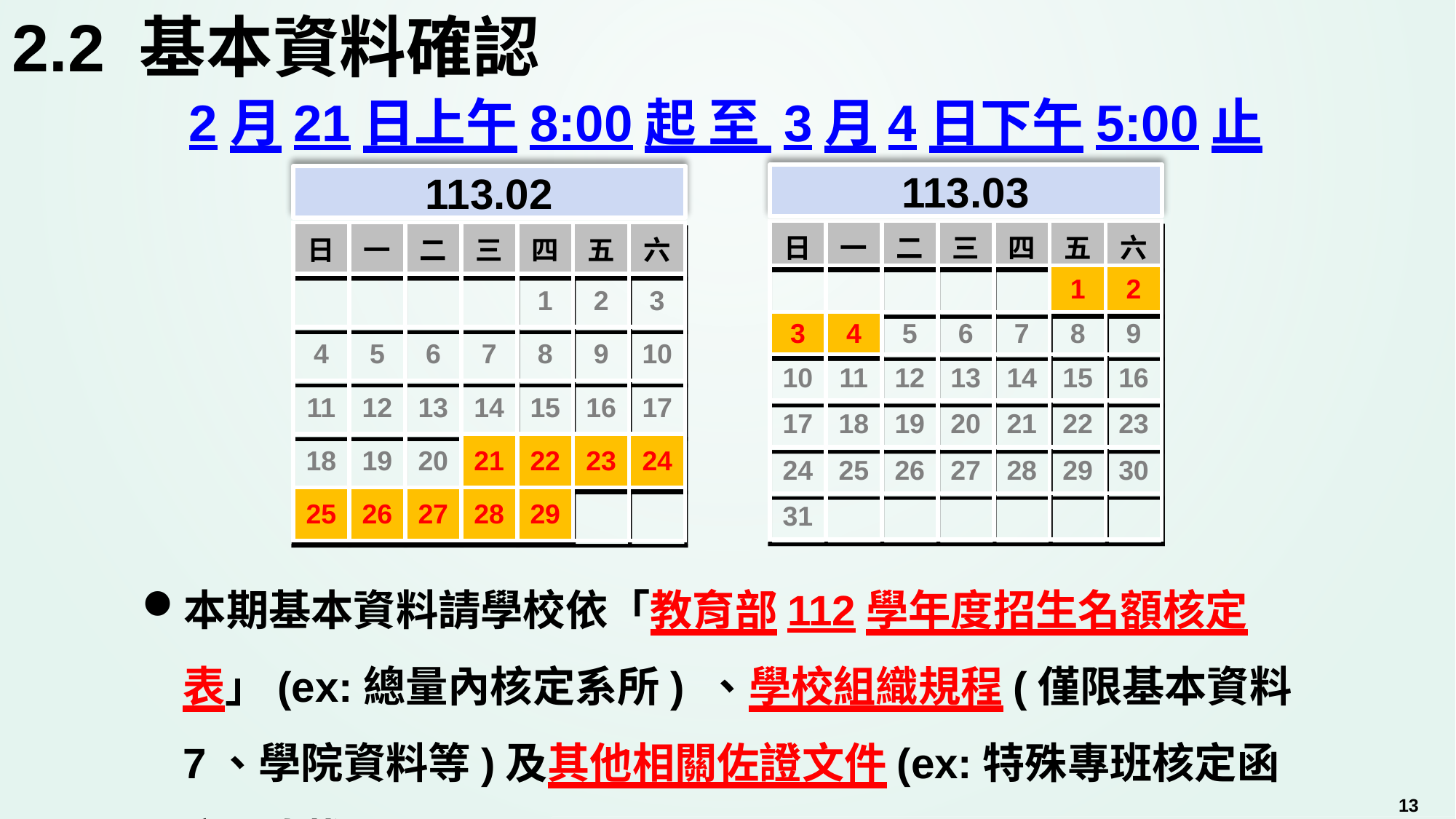

# 2.2 基本資料確認
2月21日上午8:00起 至 3月4日下午5:00止
113.03
113.02
| 日 | 一 | 二 | 三 | 四 | 五 | 六 |
| --- | --- | --- | --- | --- | --- | --- |
|  |  |  |  |  | 1 | 2 |
| 3 | 4 | 5 | 6 | 7 | 8 | 9 |
| 10 | 11 | 12 | 13 | 14 | 15 | 16 |
| 17 | 18 | 19 | 20 | 21 | 22 | 23 |
| 24 | 25 | 26 | 27 | 28 | 29 | 30 |
| 31 |  |  |  |  |  |  |
| 日 | 一 | 二 | 三 | 四 | 五 | 六 |
| --- | --- | --- | --- | --- | --- | --- |
|  |  |  |  | 1 | 2 | 3 |
| 4 | 5 | 6 | 7 | 8 | 9 | 10 |
| 11 | 12 | 13 | 14 | 15 | 16 | 17 |
| 18 | 19 | 20 | 21 | 22 | 23 | 24 |
| 25 | 26 | 27 | 28 | 29 |  |  |
本期基本資料請學校依「教育部112學年度招生名額核定表」(ex:總量內核定系所) 、學校組織規程(僅限基本資料7、學院資料等)及其他相關佐證文件(ex:特殊專班核定函文)填載。